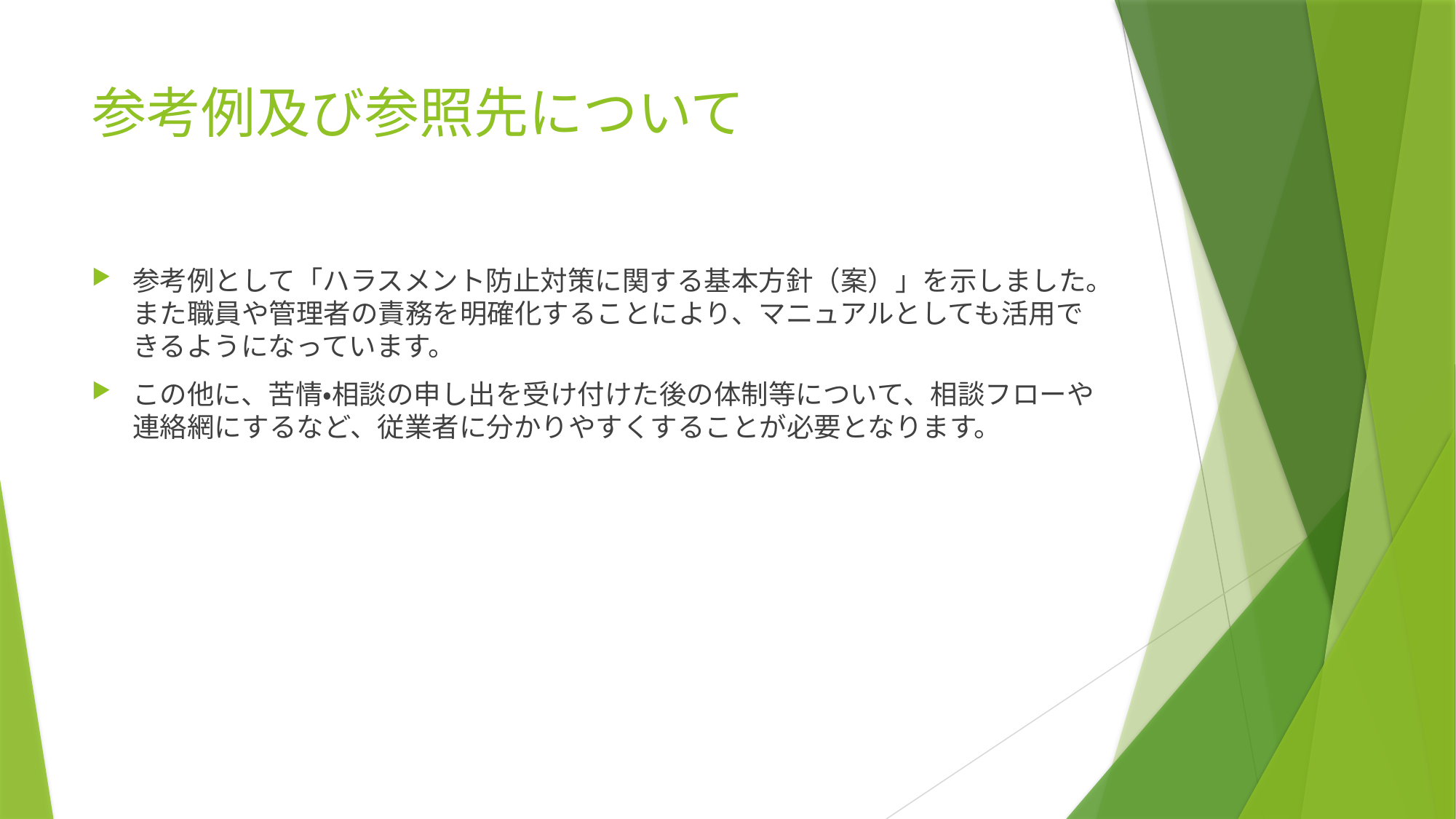

# 参考例及び参照先について
参考例として「ハラスメント防止対策に関する基本方針（案）」を示しました。また職員や管理者の責務を明確化することにより、マニュアルとしても活用できるようになっています。
この他に、苦情・相談の申し出を受け付けた後の体制等について、相談フローや連絡網にするなど、従業者に分かりやすくすることが必要となります。